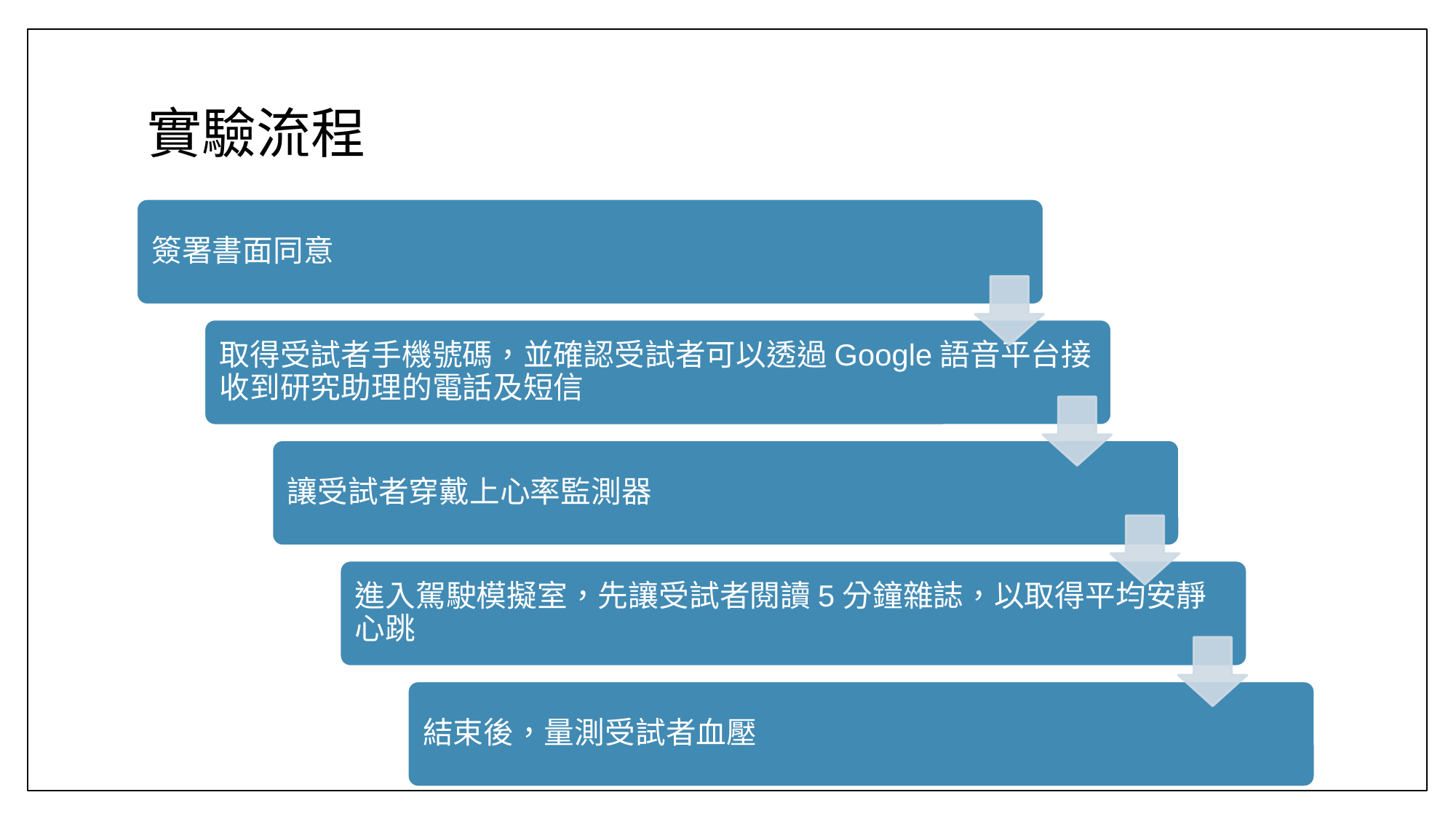

# 實驗流程
簽署書面同意
取得受試者手機號碼，並確認受試者可以透過Google語音平台接收到研究助理的電話及短信
讓受試者穿戴上心率監測器
進入駕駛模擬室，先讓受試者閱讀5分鐘雜誌，以取得平均安靜心跳
結束後，量測受試者血壓